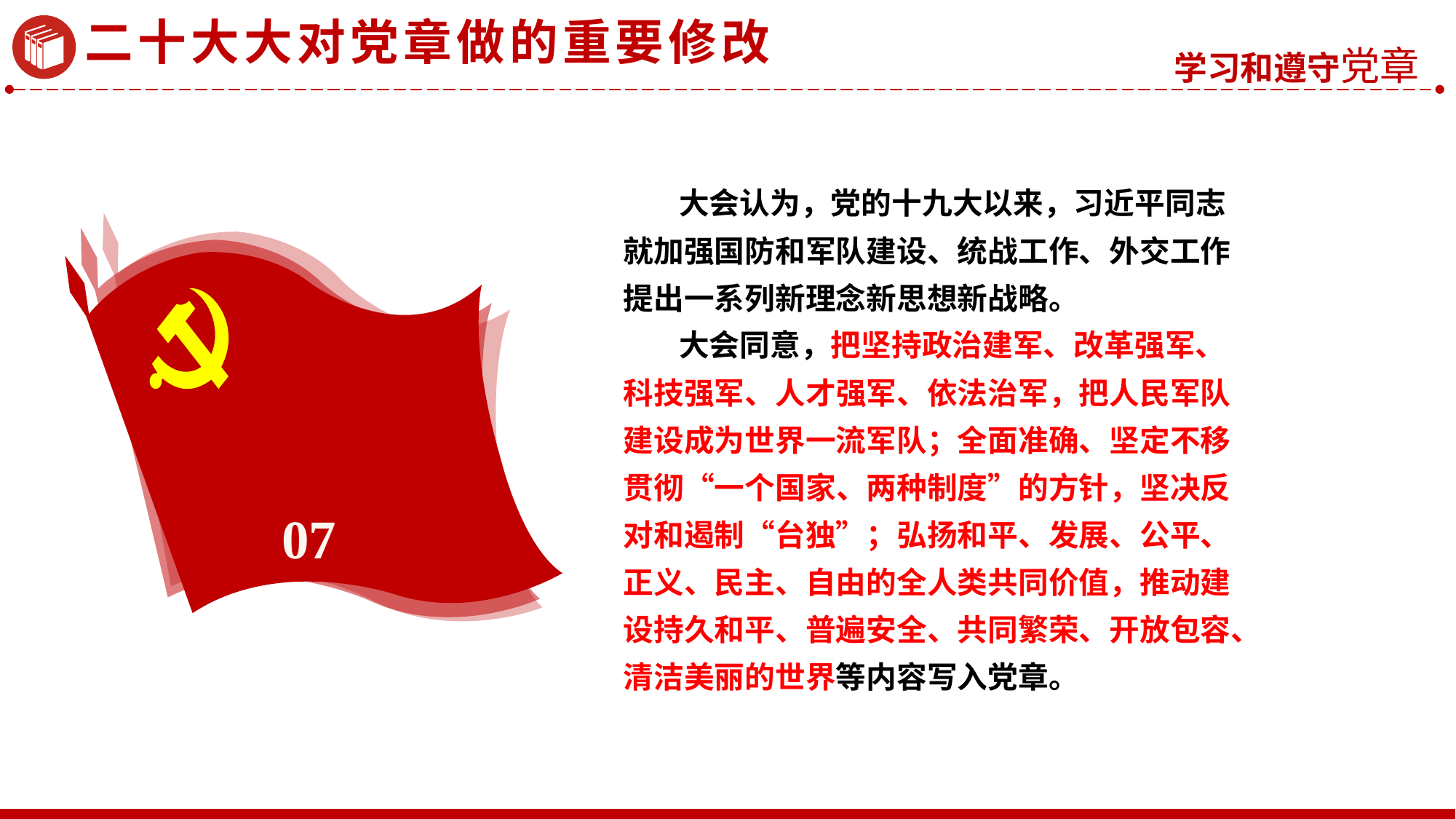

二十大大对党章做的重要修改
       大会认为，党的十九大以来，习近平同志就加强国防和军队建设、统战工作、外交工作提出一系列新理念新思想新战略。
       大会同意，把坚持政治建军、改革强军、科技强军、人才强军、依法治军，把人民军队建设成为世界一流军队；全面准确、坚定不移贯彻“一个国家、两种制度”的方针，坚决反对和遏制“台独”；弘扬和平、发展、公平、正义、民主、自由的全人类共同价值，推动建设持久和平、普遍安全、共同繁荣、开放包容、清洁美丽的世界等内容写入党章。

07